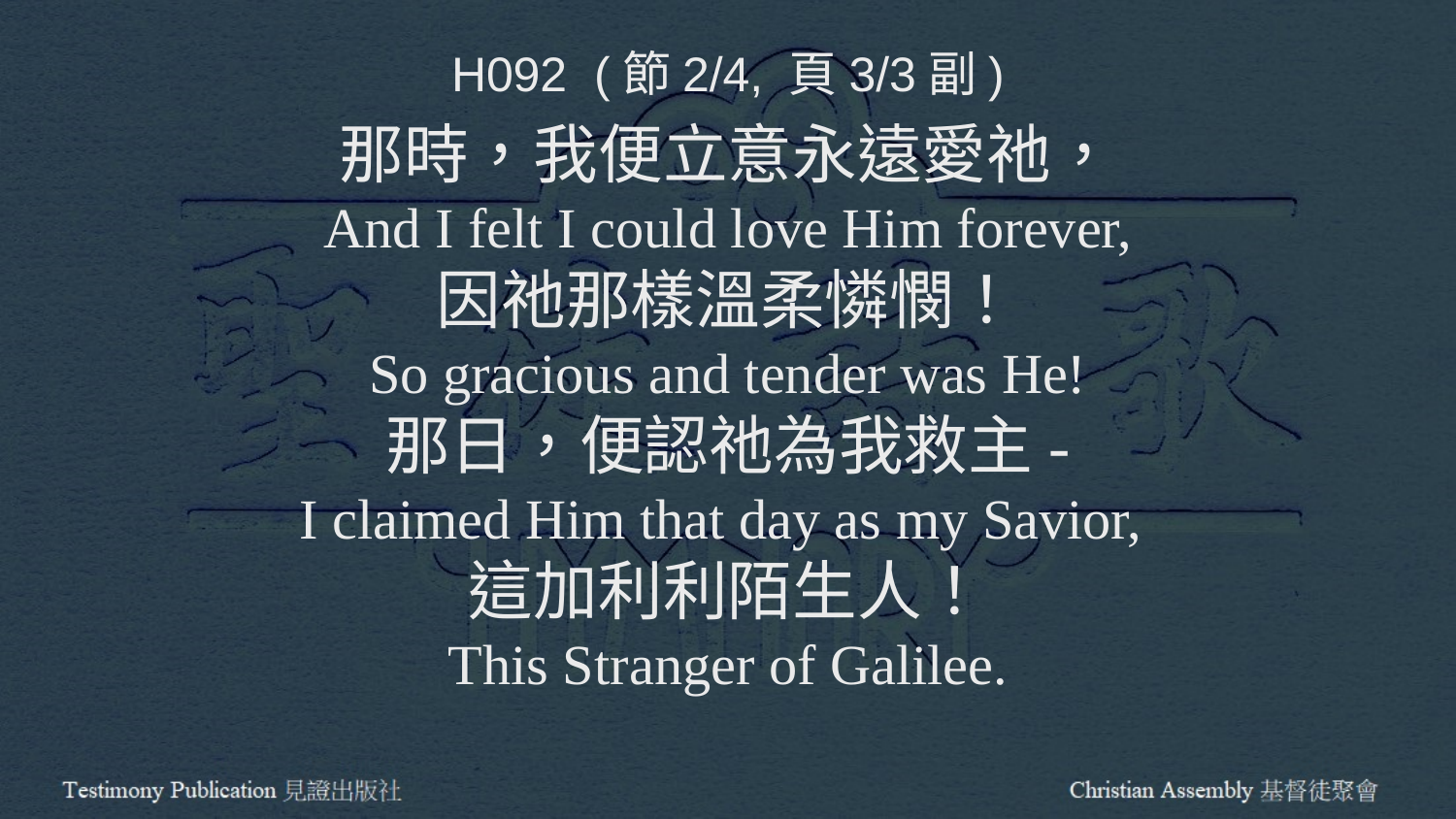

H092  (節2/4, 頁3/3副)
那時，我便立意永遠愛祂，
And I felt I could love Him forever,
因祂那樣溫柔憐憫！
So gracious and tender was He!
那日，便認祂為我救主-
I claimed Him that day as my Savior,
這加利利陌生人！
This Stranger of Galilee.